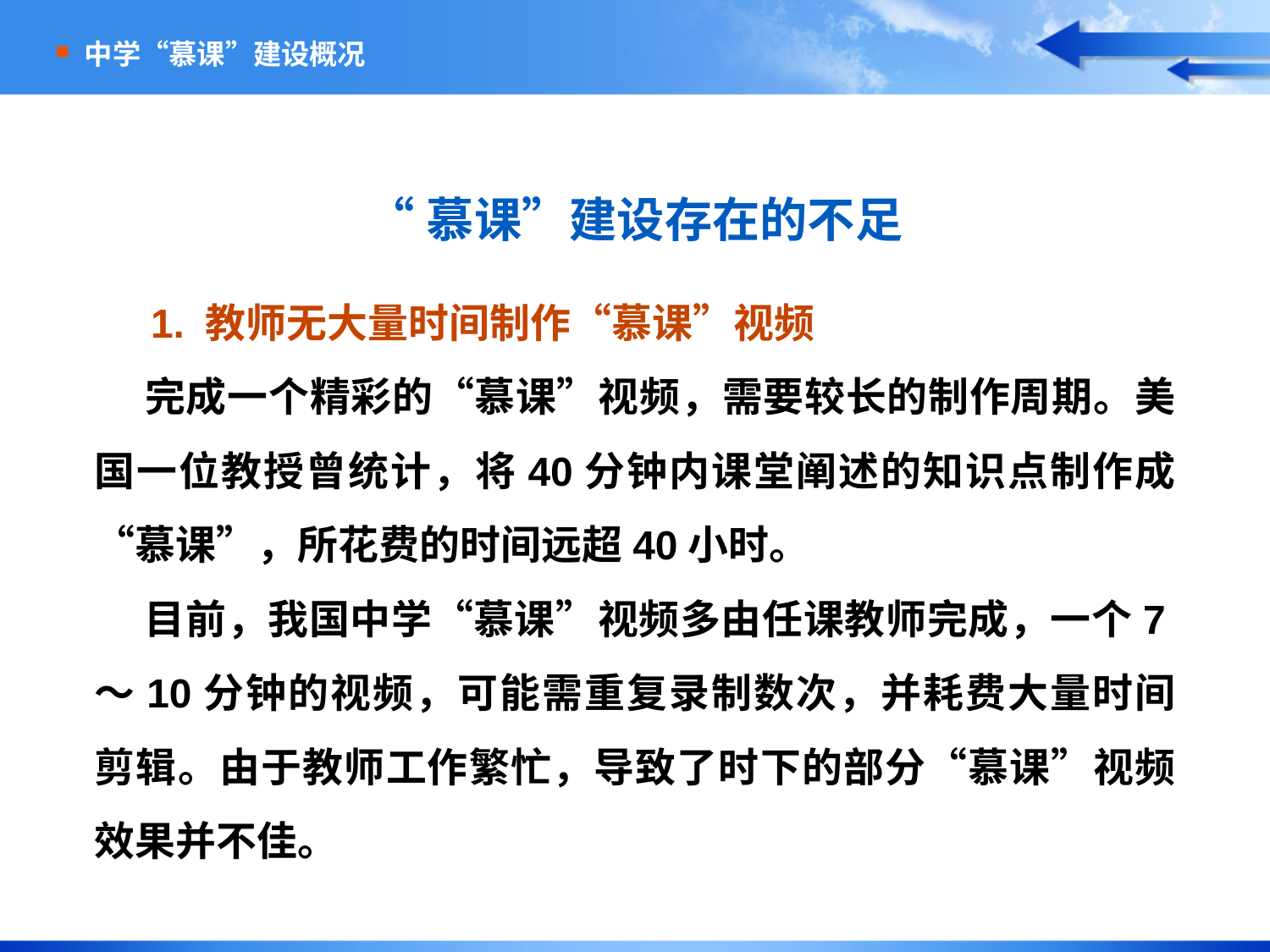

中学“慕课”建设概况
“慕课”建设存在的不足
     1. 教师无大量时间制作“慕课”视频
    完成一个精彩的“慕课”视频，需要较长的制作周期。美国一位教授曾统计，将40分钟内课堂阐述的知识点制作成“慕课”，所花费的时间远超40小时。
    目前，我国中学“慕课”视频多由任课教师完成，一个7～10分钟的视频，可能需重复录制数次，并耗费大量时间剪辑。由于教师工作繁忙，导致了时下的部分“慕课”视频效果并不佳。